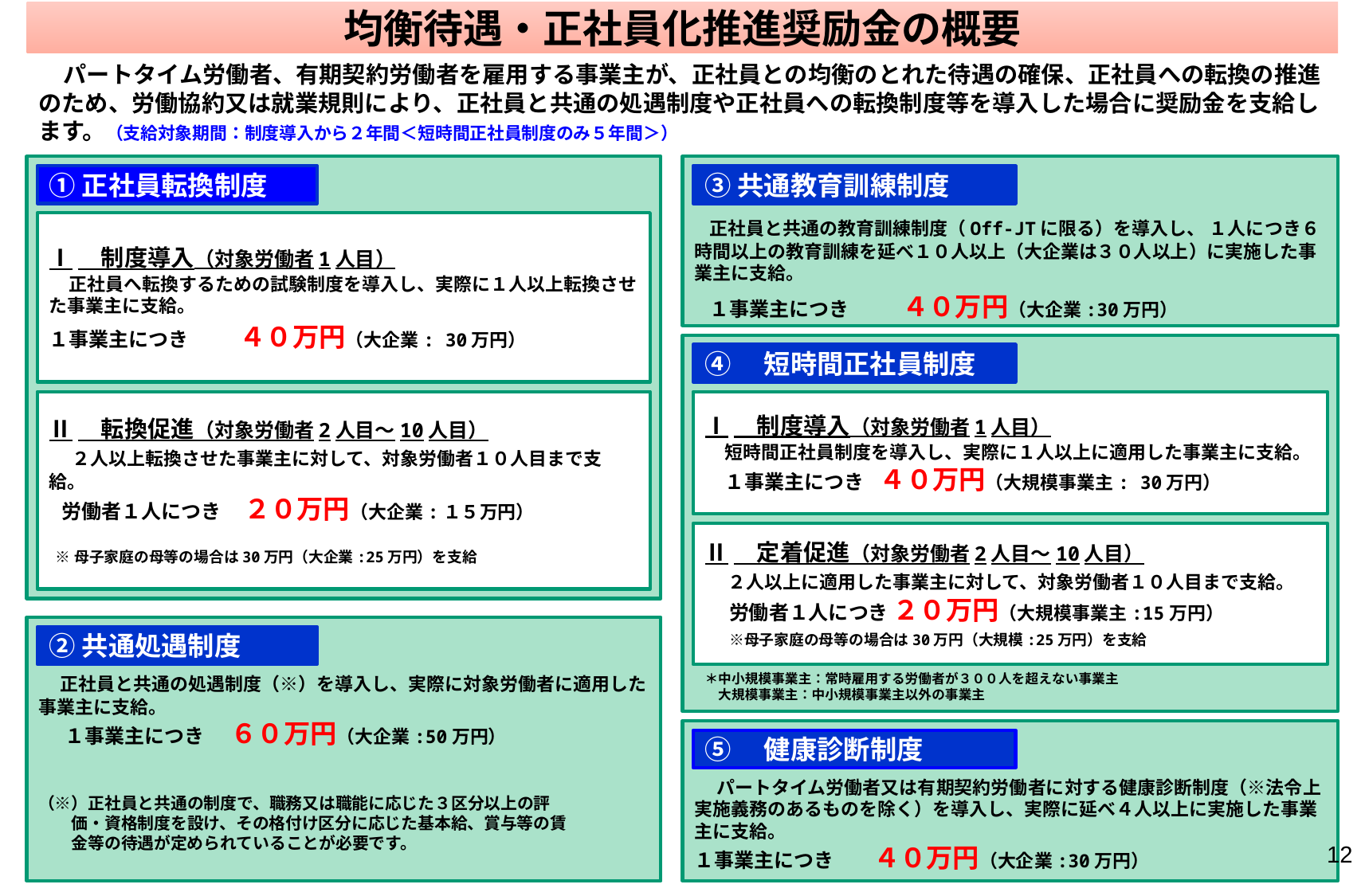

均衡待遇・正社員化推進奨励金の概要
　パートタイム労働者、有期契約労働者を雇用する事業主が、正社員との均衡のとれた待遇の確保、正社員への転換の推進のため、労働協約又は就業規則により、正社員と共通の処遇制度や正社員への転換制度等を導入した場合に奨励金を支給します。（支給対象期間：制度導入から２年間＜短時間正社員制度のみ５年間＞）

  正社員と共通の教育訓練制度（Off-JTに限る）を導入し、 １人につき６時間以上の教育訓練を延べ１０人以上（大企業は３０人以上）に実施した事業主に支給。
 １事業主につき　　４０万円（大企業:30万円）

①正社員転換制度
③共通教育訓練制度

Ⅰ　制度導入（対象労働者1人目）
　正社員へ転換するための試験制度を導入し、実際に１人以上転換させた事業主に支給。
１事業主につき 　　４０万円（大企業: 30万円）

④　短時間正社員制度
Ⅱ　転換促進（対象労働者2人目～10人目）
　２人以上転換させた事業主に対して、対象労働者１０人目まで支給。
 労働者１人につき　２０万円（大企業:１５万円）

  ※母子家庭の母等の場合は30万円（大企業:25万円）を支給

Ⅰ　制度導入（対象労働者1人目）
　短時間正社員制度を導入し、実際に１人以上に適用した事業主に支給。
　１事業主につき   ４０万円（大規模事業主: 30万円）

Ⅱ　定着促進（対象労働者2人目～10人目）
　２人以上に適用した事業主に対して、対象労働者１０人目まで支給。
   労働者１人につき ２０万円（大規模事業主:15万円）
　 ※母子家庭の母等の場合は30万円（大規模:25万円）を支給

　正社員と共通の処遇制度（※）を導入し、実際に対象労働者に適用した事業主に支給。
　１事業主につき　６０万円（大企業:50万円）

（※）正社員と共通の制度で、職務又は職能に応じた３区分以上の評
　　価・資格制度を設け、その格付け区分に応じた基本給、賞与等の賃
　　金等の待遇が定められていることが必要です。

②共通処遇制度
＊中小規模事業主：常時雇用する労働者が３００人を超えない事業主
　大規模事業主：中小規模事業主以外の事業主

　 パートタイム労働者又は有期契約労働者に対する健康診断制度（※法令上実施義務のあるものを除く）を導入し、実際に延べ４人以上に実施した事業主に支給。
１事業主につき　　４０万円（大企業:30万円）
⑤　健康診断制度
12